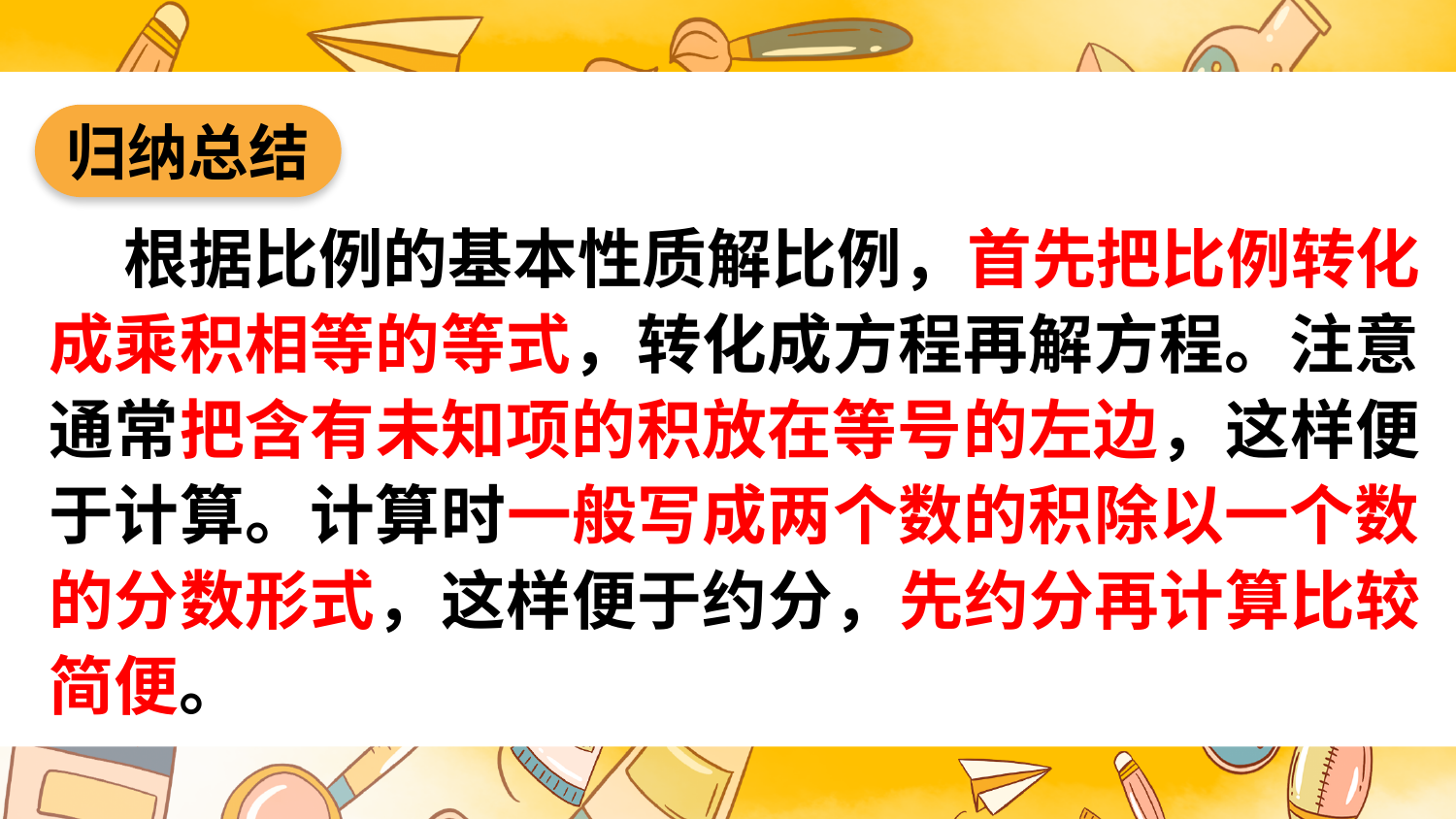

归纳总结
    根据比例的基本性质解比例，首先把比例转化成乘积相等的等式，转化成方程再解方程。注意通常把含有未知项的积放在等号的左边，这样便于计算。计算时一般写成两个数的积除以一个数的分数形式，这样便于约分，先约分再计算比较简便。